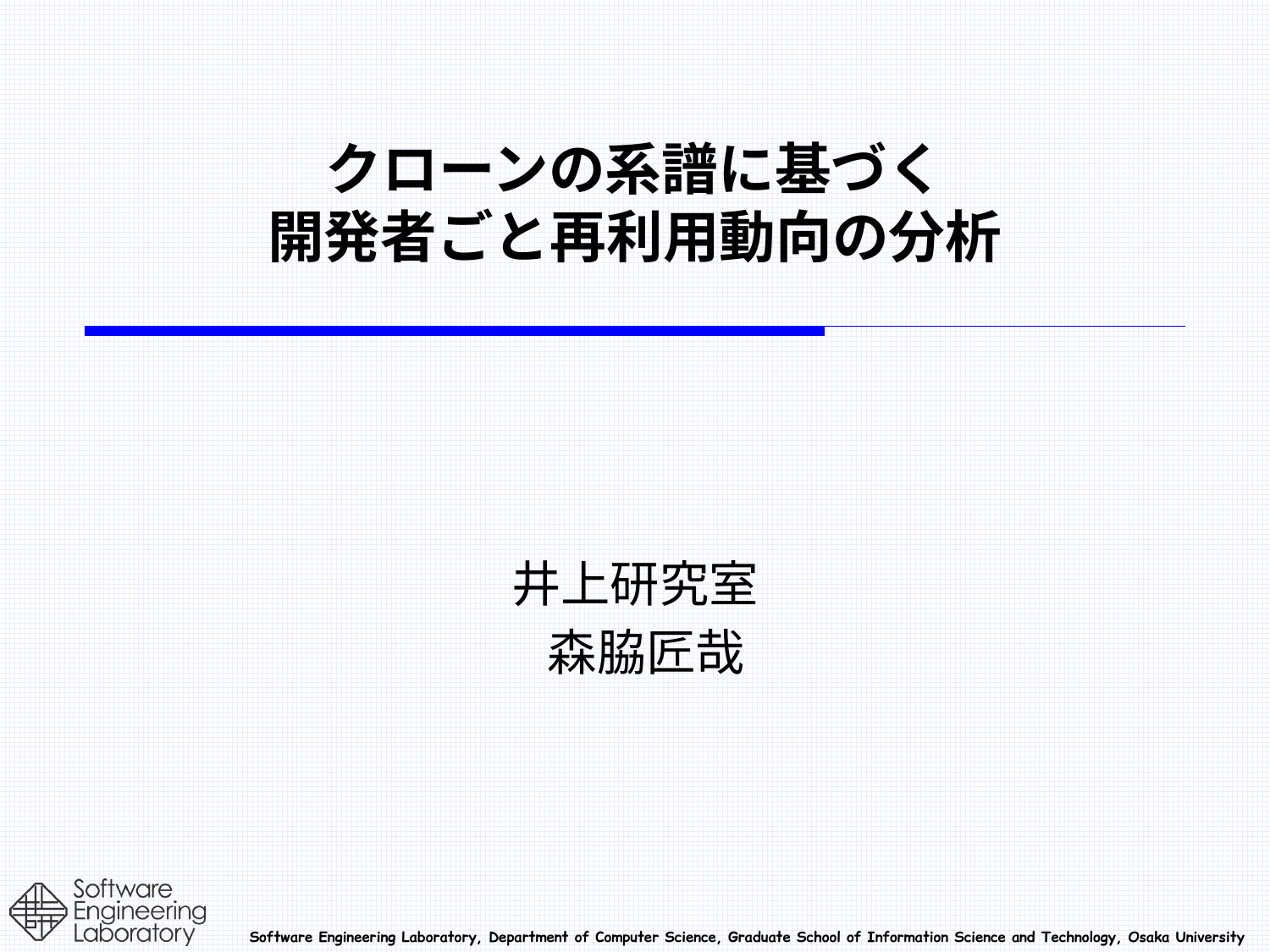

# クローンの系譜に基づく 開発者ごと再利用動向の分析
井上研究室
 森脇匠哉